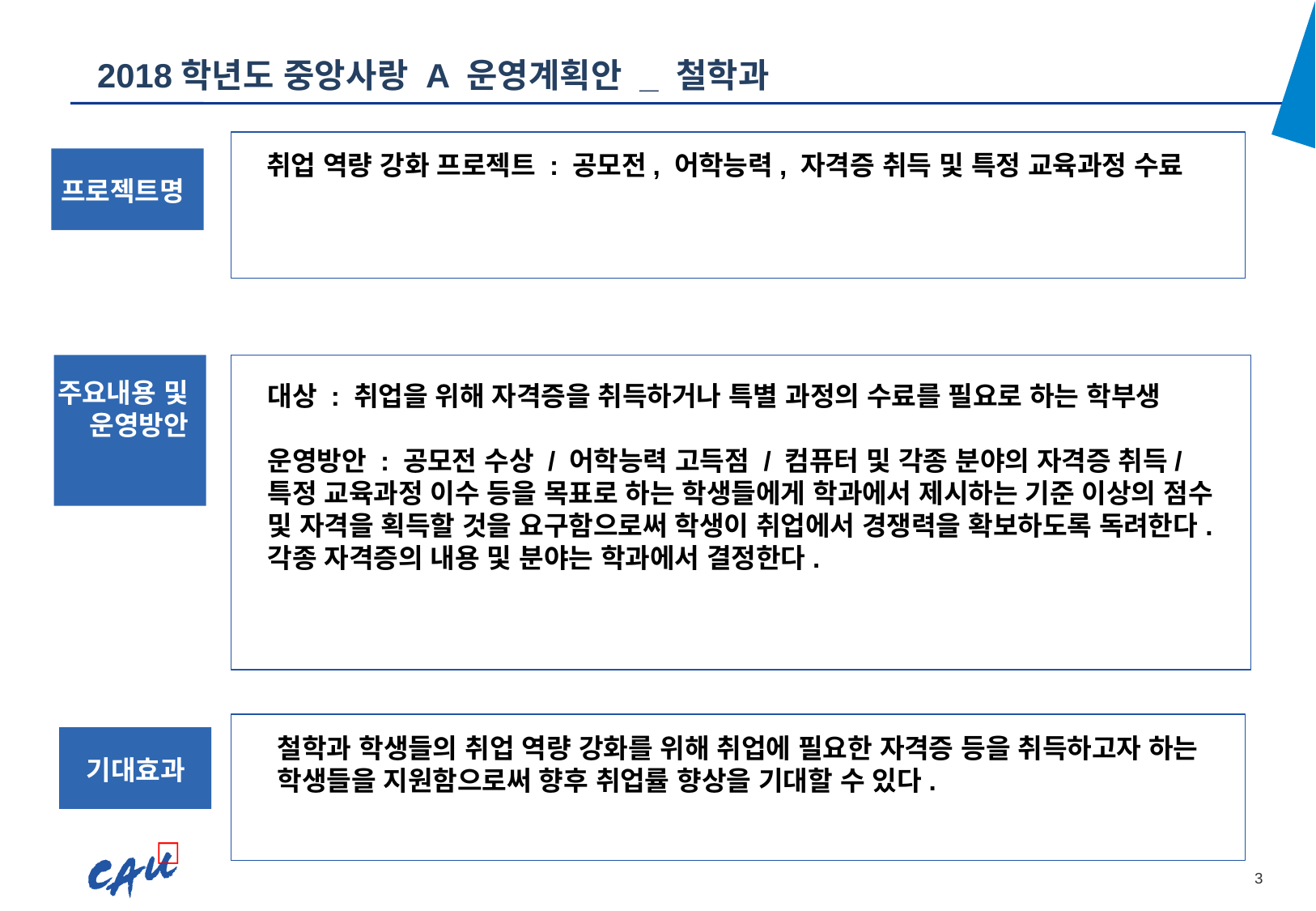

# 2018학년도 중앙사랑 A 운영계획안 _ 철학과

취업 역량 강화 프로젝트 : 공모전, 어학능력, 자격증 취득 및 특정 교육과정 수료
프로젝트명

주요내용 및
운영방안
대상 : 취업을 위해 자격증을 취득하거나 특별 과정의 수료를 필요로 하는 학부생

운영방안 : 공모전 수상 / 어학능력 고득점 / 컴퓨터 및 각종 분야의 자격증 취득/ 특정 교육과정 이수 등을 목표로 하는 학생들에게 학과에서 제시하는 기준 이상의 점수 및 자격을 획득할 것을 요구함으로써 학생이 취업에서 경쟁력을 확보하도록 독려한다. 각종 자격증의 내용 및 분야는 학과에서 결정한다.

장학금예산

철학과 학생들의 취업 역량 강화를 위해 취업에 필요한 자격증 등을 취득하고자 하는 학생들을 지원함으로써 향후 취업률 향상을 기대할 수 있다.
기대효과
3